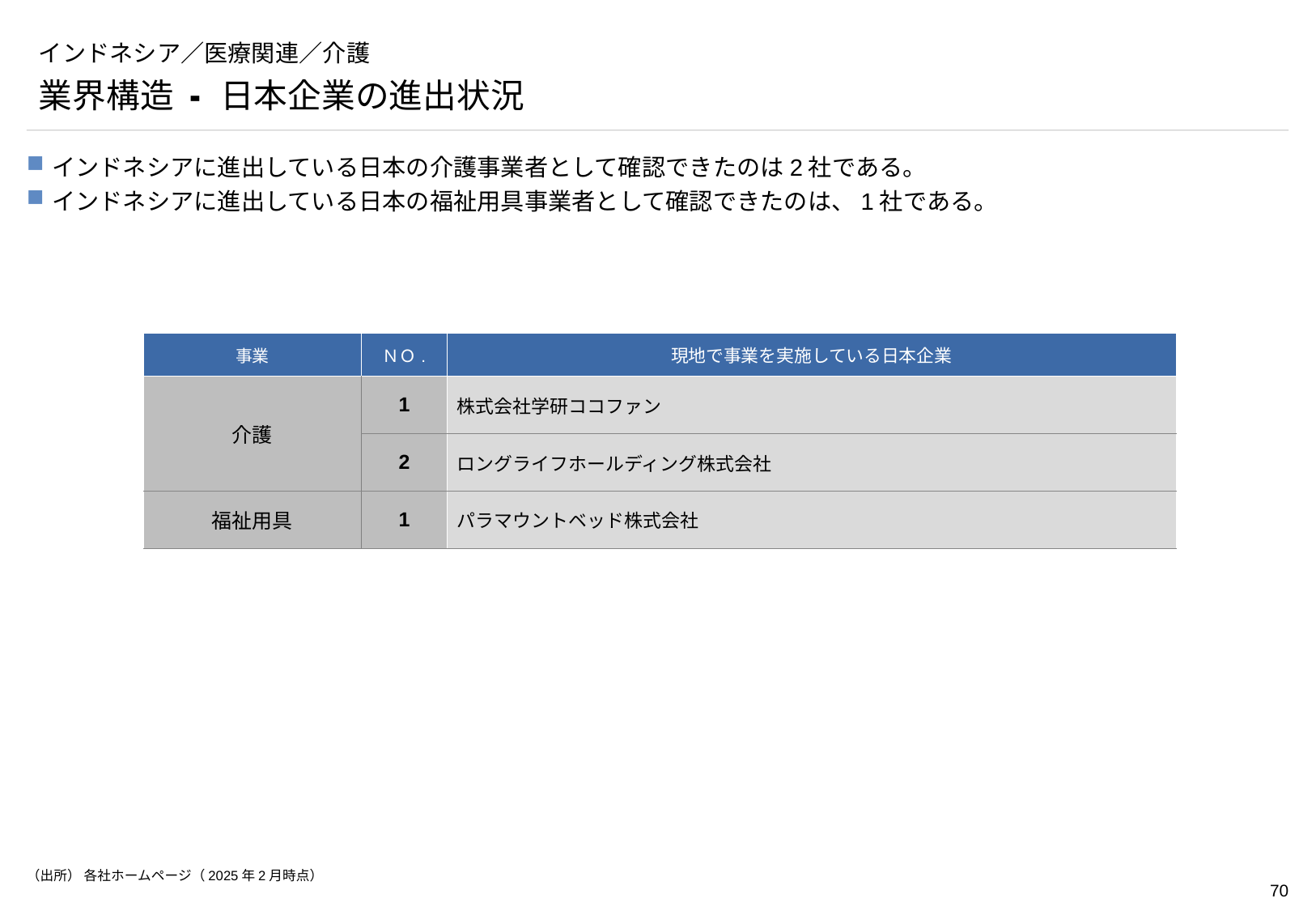

# インドネシア／医療関連／介護
業界構造 - 日本企業の進出状況
インドネシアに進出している日本の介護事業者として確認できたのは2社である。
インドネシアに進出している日本の福祉用具事業者として確認できたのは、1社である。
| 事業 | ＮＯ. | 現地で事業を実施している日本企業 |
| --- | --- | --- |
| 介護 | 1 | 株式会社学研ココファン |
|  | 2 | ロングライフホールディング株式会社 |
| 福祉用具 | 1 | パラマウントベッド株式会社 |
（出所） 各社ホームページ（2025年2月時点）